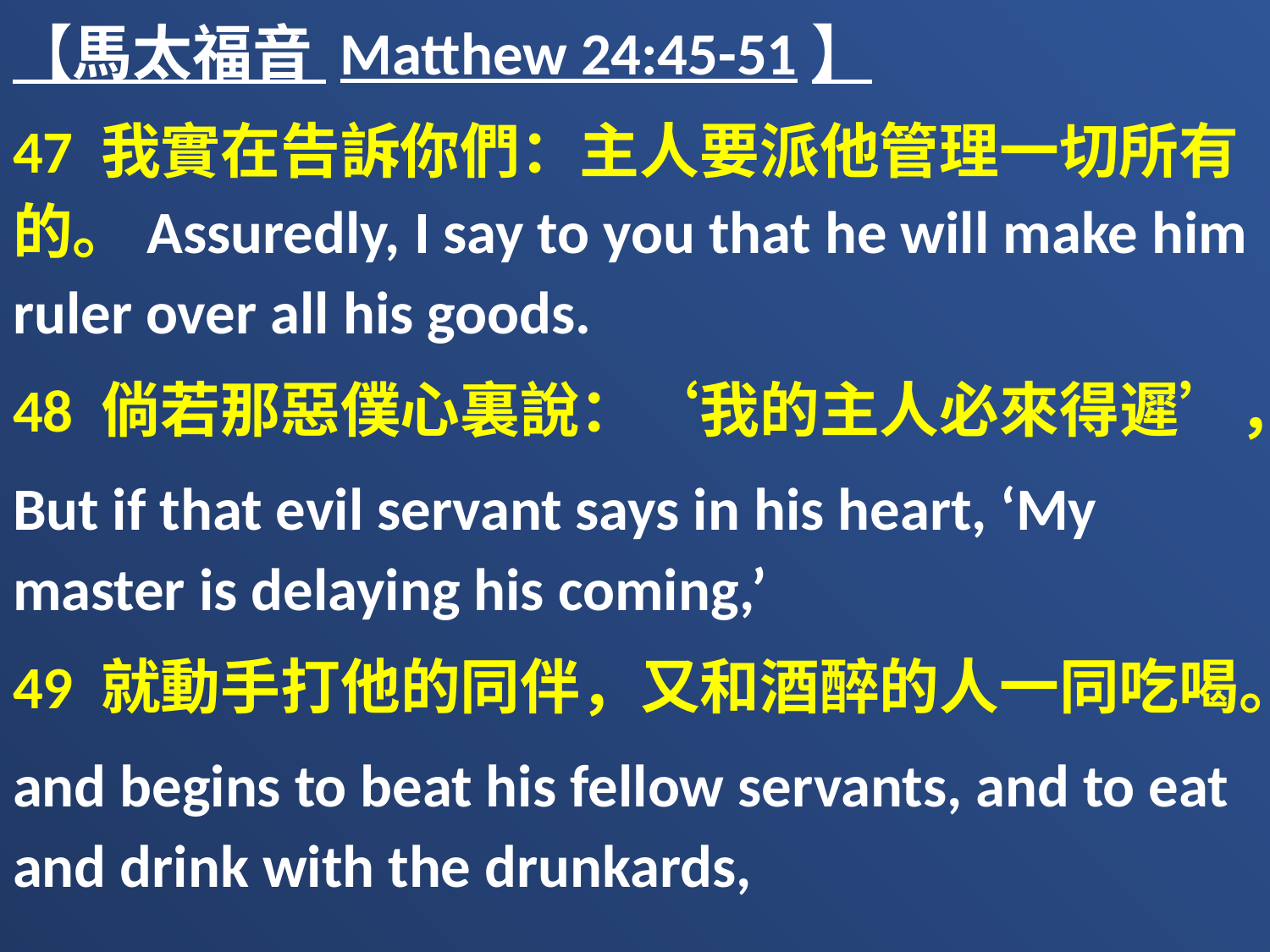

【馬太福音 Matthew 24:45-51】
47 我實在告訴你們：主人要派他管理一切所有的。Assuredly, I say to you that he will make him ruler over all his goods.
48 倘若那惡僕心裏說：‘我的主人必來得遲’，
But if that evil servant says in his heart, ‘My master is delaying his coming,’
49 就動手打他的同伴，又和酒醉的人一同吃喝。
and begins to beat his fellow servants, and to eat and drink with the drunkards,